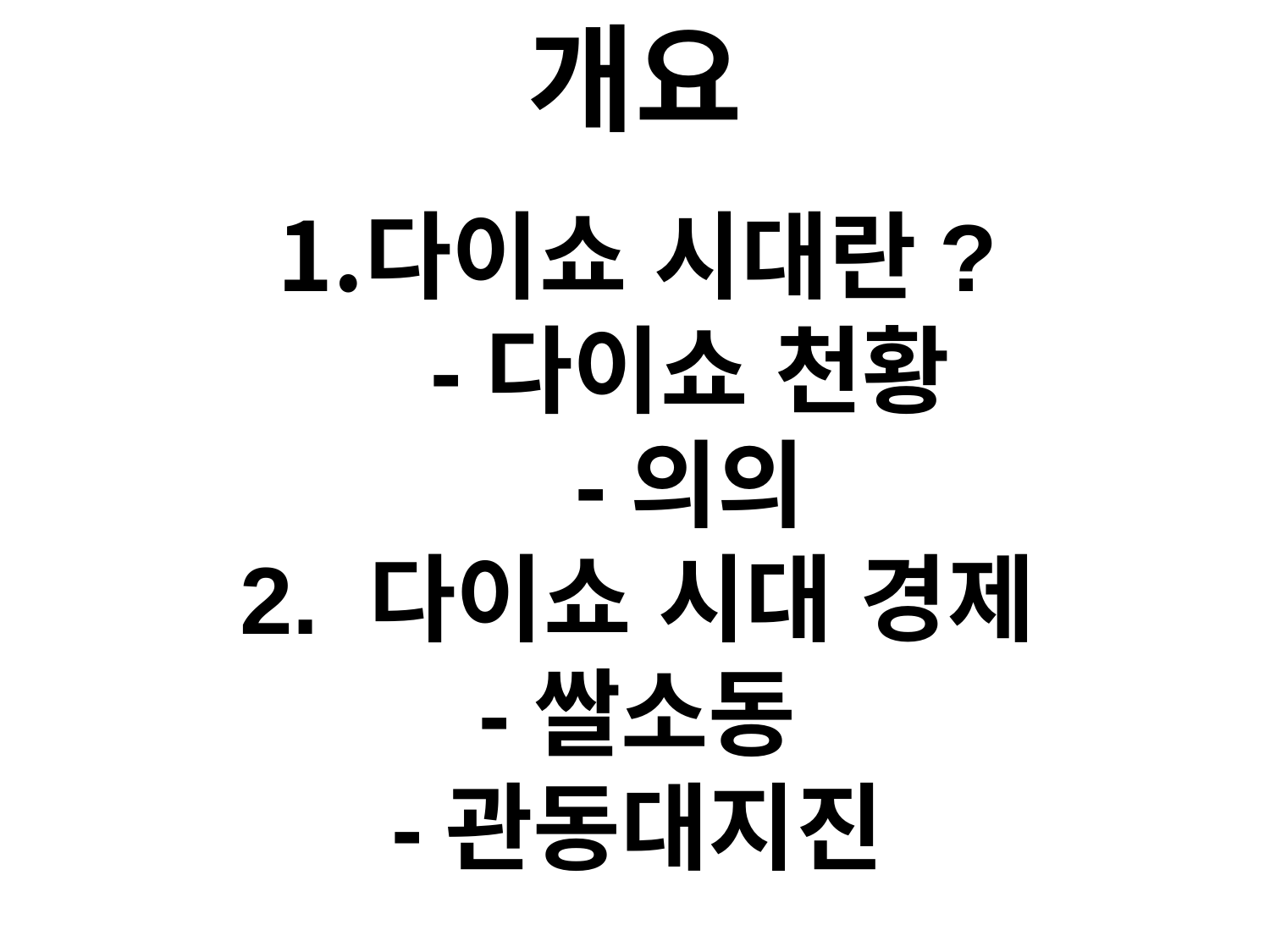

# 개요
다이쇼 시대란?
    -다이쇼 천황
    -의의
2. 다이쇼 시대 경제
-쌀소동
-관동대지진